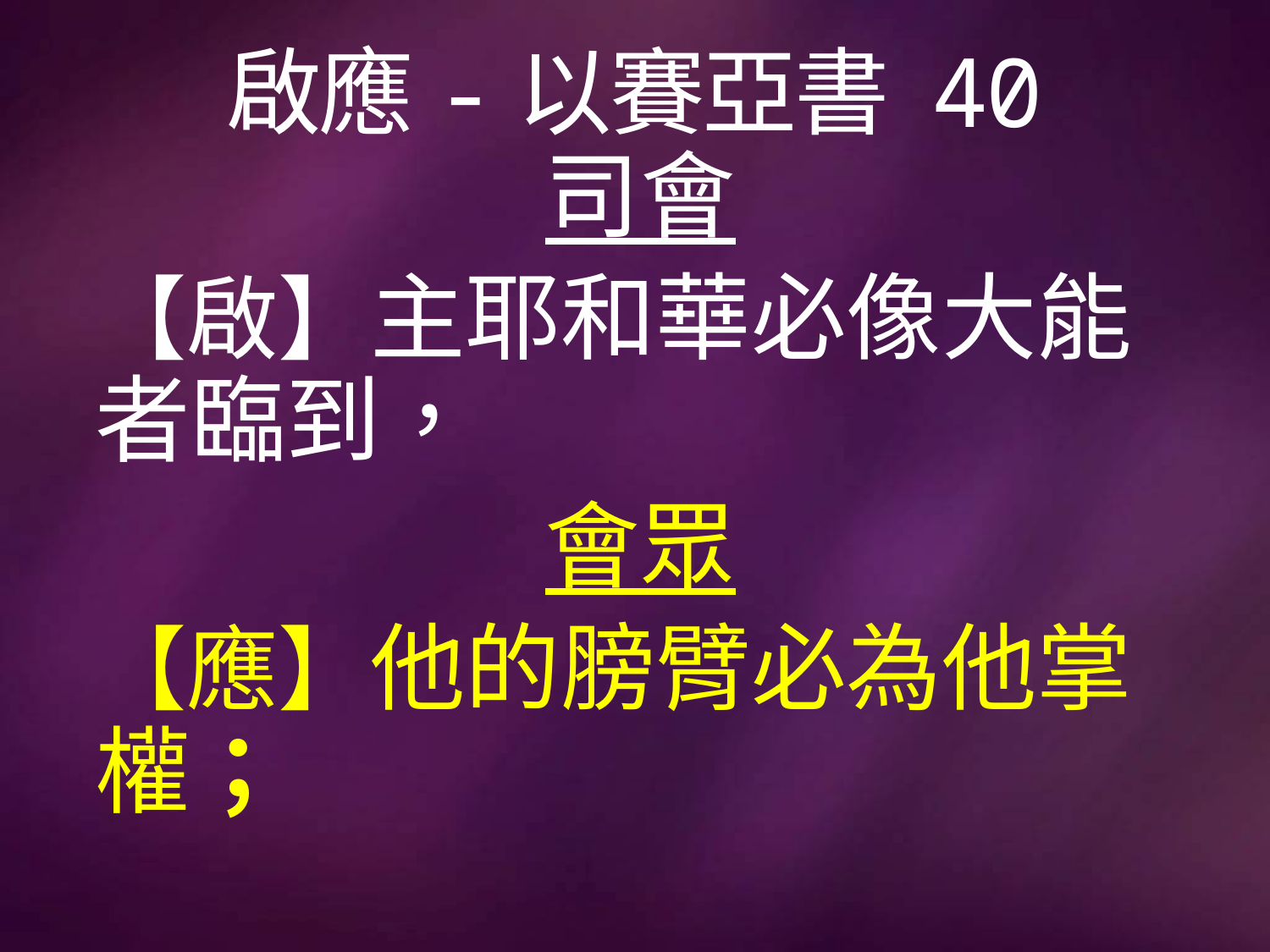

# 啟應-以賽亞書 40
司會
【啟】主耶和華必像大能者臨到，

會眾
【應】他的膀臂必為他掌權；